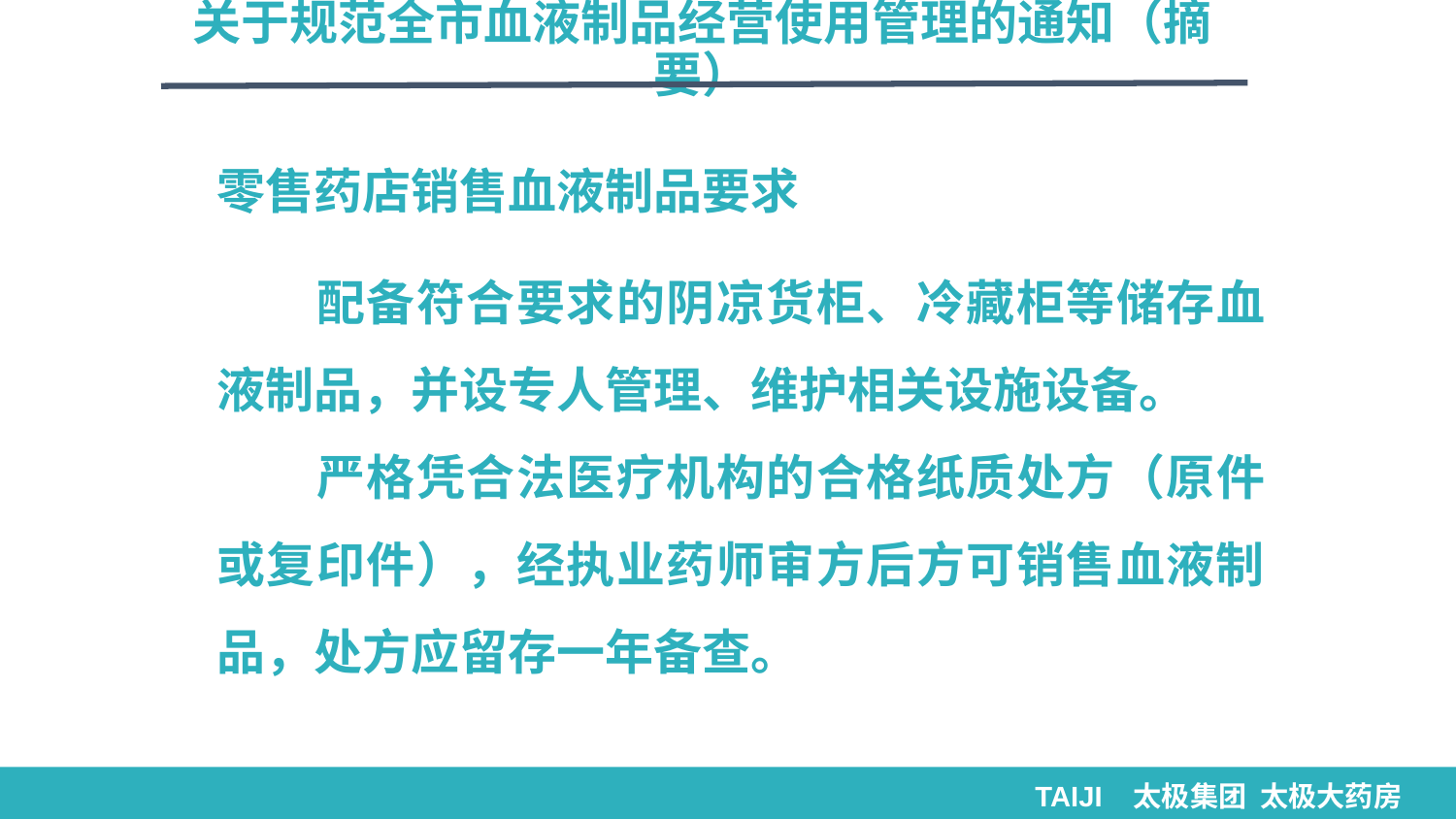

关于规范全市血液制品经营使用管理的通知（摘要）
零售药店销售血液制品要求
       配备符合要求的阴凉货柜、冷藏柜等储存血液制品，并设专人管理、维护相关设施设备。
       严格凭合法医疗机构的合格纸质处方（原件或复印件），经执业药师审方后方可销售血液制品，处方应留存一年备查。

TAIJI   太极集团  太极大药房